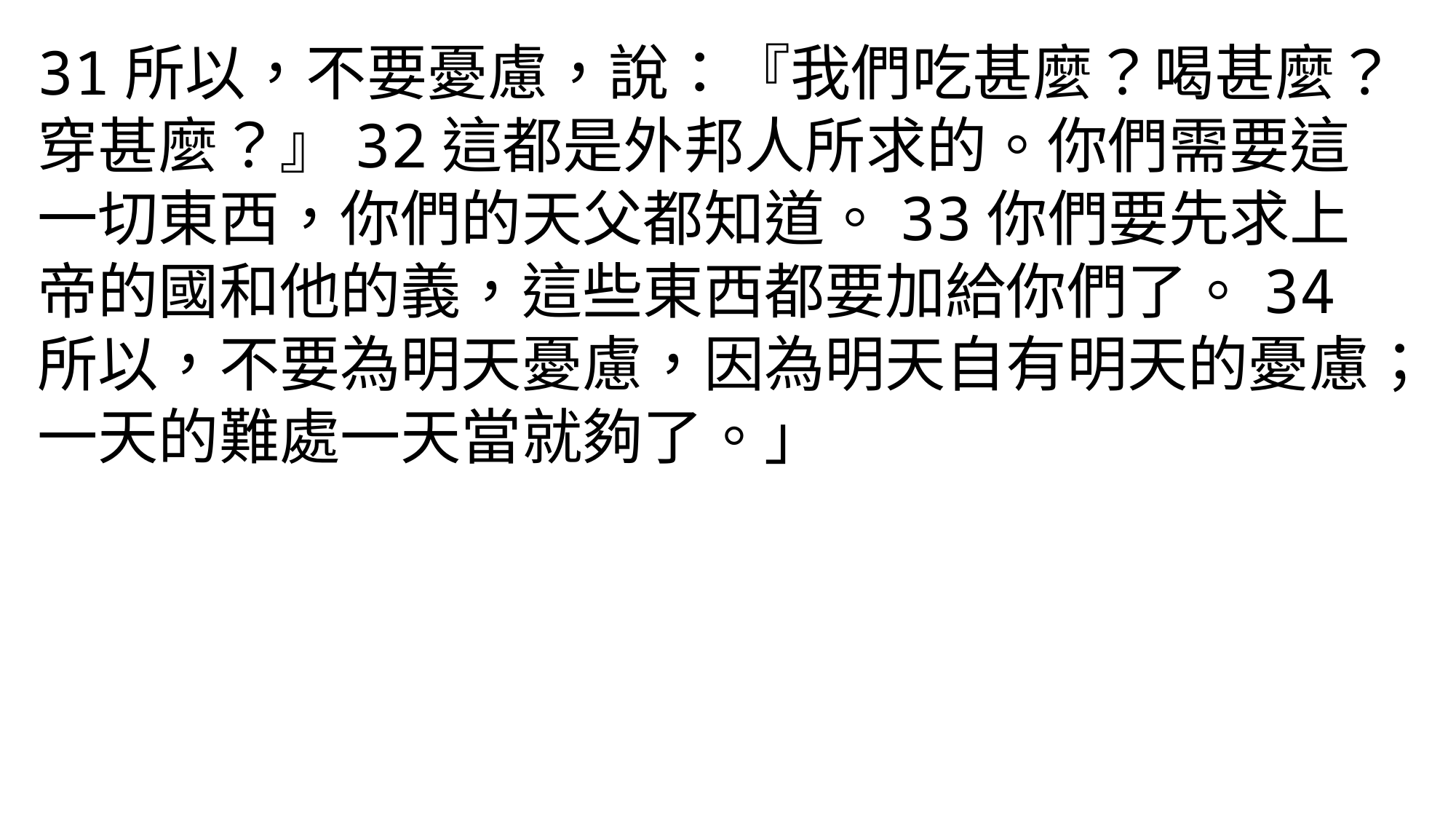

31所以，不要憂慮，說：『我們吃甚麼？喝甚麼？穿甚麼？』32這都是外邦人所求的。你們需要這一切東西，你們的天父都知道。33你們要先求上帝的國和他的義，這些東西都要加給你們了。34所以，不要為明天憂慮，因為明天自有明天的憂慮；一天的難處一天當就夠了。」